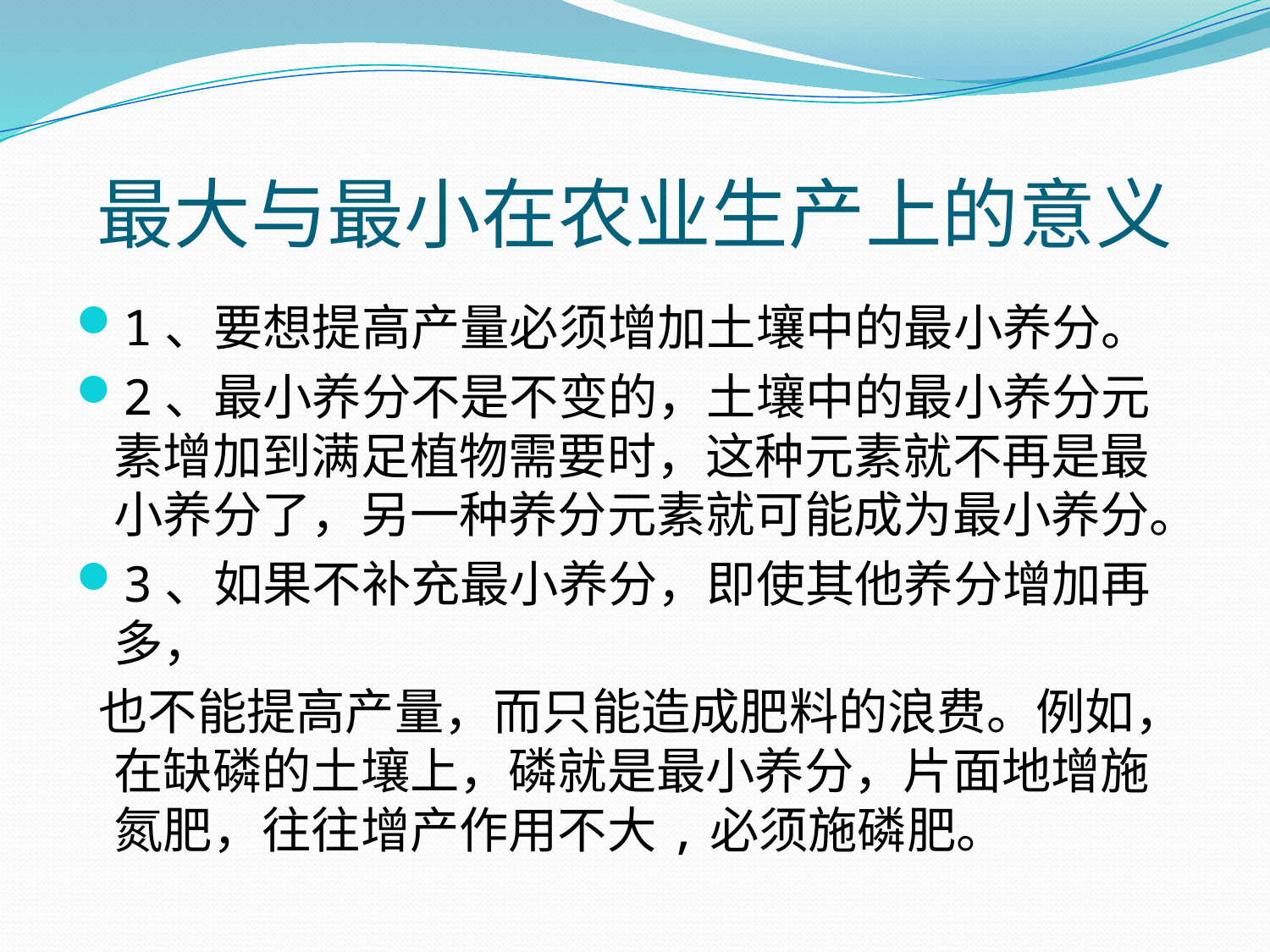

# 最大与最小在农业生产上的意义

1、要想提高产量必须增加土壤中的最小养分。
2、最小养分不是不变的，土壤中的最小养分元素增加到满足植物需要时，这种元素就不再是最小养分了，另一种养分元素就可能成为最小养分。
3、如果不补充最小养分，即使其他养分增加再多，
 也不能提高产量，而只能造成肥料的浪费。例如，在缺磷的土壤上，磷就是最小养分，片面地增施氮肥，往往增产作用不大,必须施磷肥。